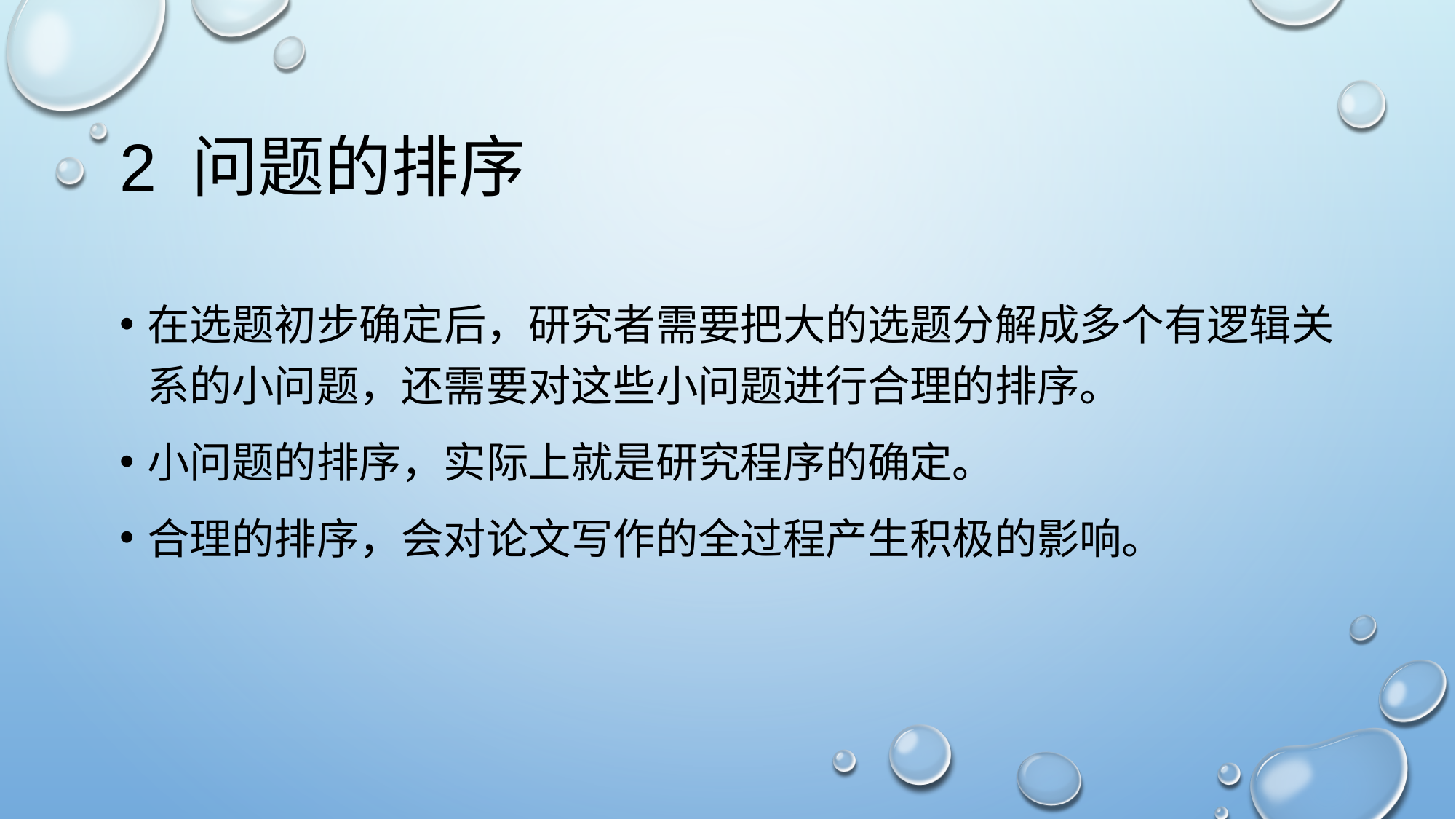

# 2 问题的排序
在选题初步确定后，研究者需要把大的选题分解成多个有逻辑关系的小问题，还需要对这些小问题进行合理的排序。
小问题的排序，实际上就是研究程序的确定。
合理的排序，会对论文写作的全过程产生积极的影响。